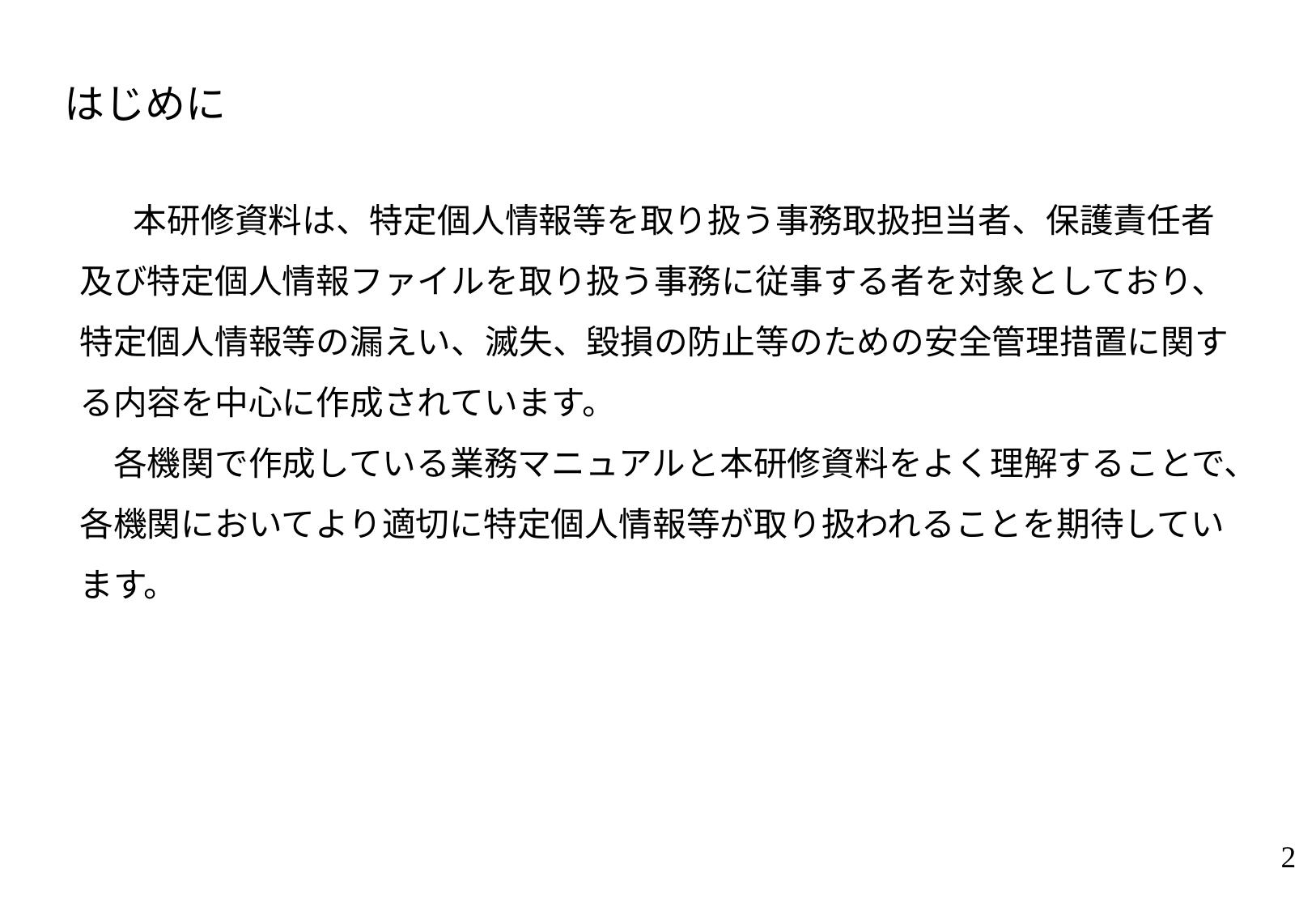

はじめに
　　本研修資料は、特定個人情報等を取り扱う事務取扱担当者、保護責任者及び特定個人情報ファイルを取り扱う事務に従事する者を対象としており、特定個人情報等の漏えい、滅失、毀損の防止等のための安全管理措置に関する内容を中心に作成されています。
　各機関で作成している業務マニュアルと本研修資料をよく理解することで、各機関においてより適切に特定個人情報等が取り扱われることを期待しています。
2